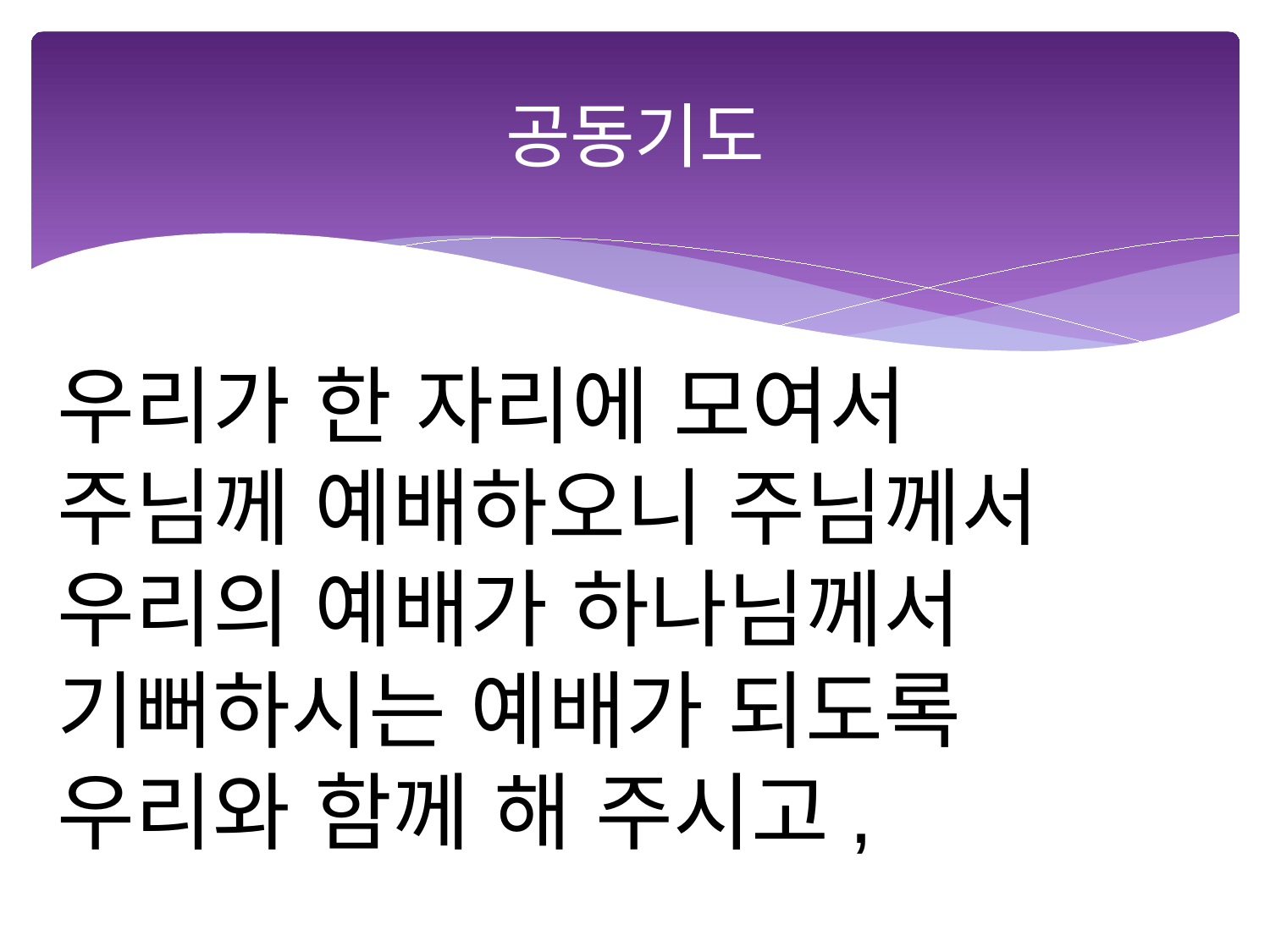

# 공동기도

우리가 한 자리에 모여서
주님께 예배하오니 주님께서
우리의 예배가 하나님께서
기뻐하시는 예배가 되도록
우리와 함께 해 주시고,